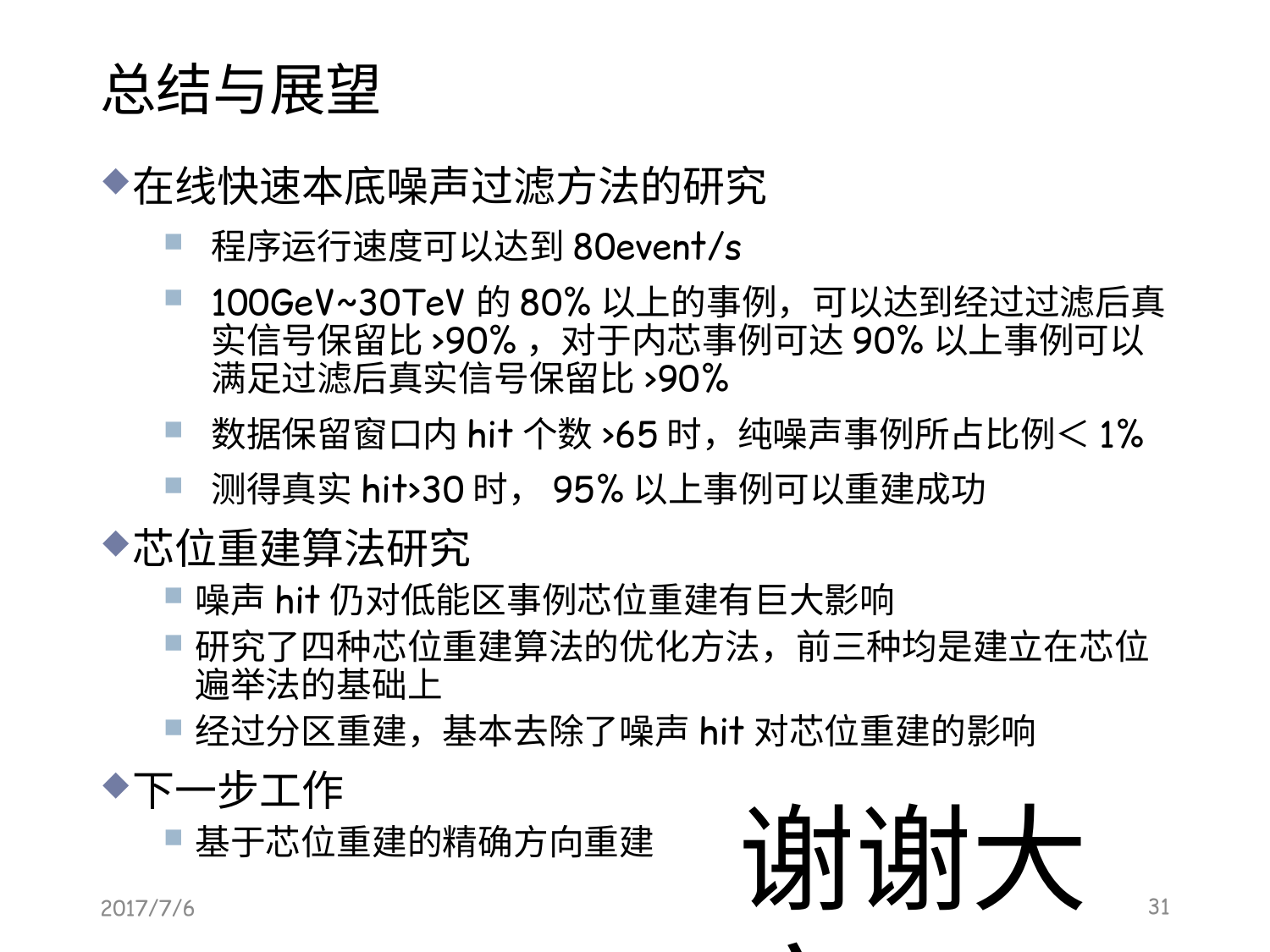

# 总结与展望
在线快速本底噪声过滤方法的研究
程序运行速度可以达到80event/s
100GeV~30TeV的80%以上的事例，可以达到经过过滤后真实信号保留比>90%，对于内芯事例可达90%以上事例可以满足过滤后真实信号保留比>90%
数据保留窗口内hit个数>65时，纯噪声事例所占比例＜1%
测得真实hit>30时，95%以上事例可以重建成功
芯位重建算法研究
噪声hit仍对低能区事例芯位重建有巨大影响
研究了四种芯位重建算法的优化方法，前三种均是建立在芯位遍举法的基础上
经过分区重建，基本去除了噪声hit对芯位重建的影响
下一步工作
基于芯位重建的精确方向重建

谢谢大家！
2017/7/6
31